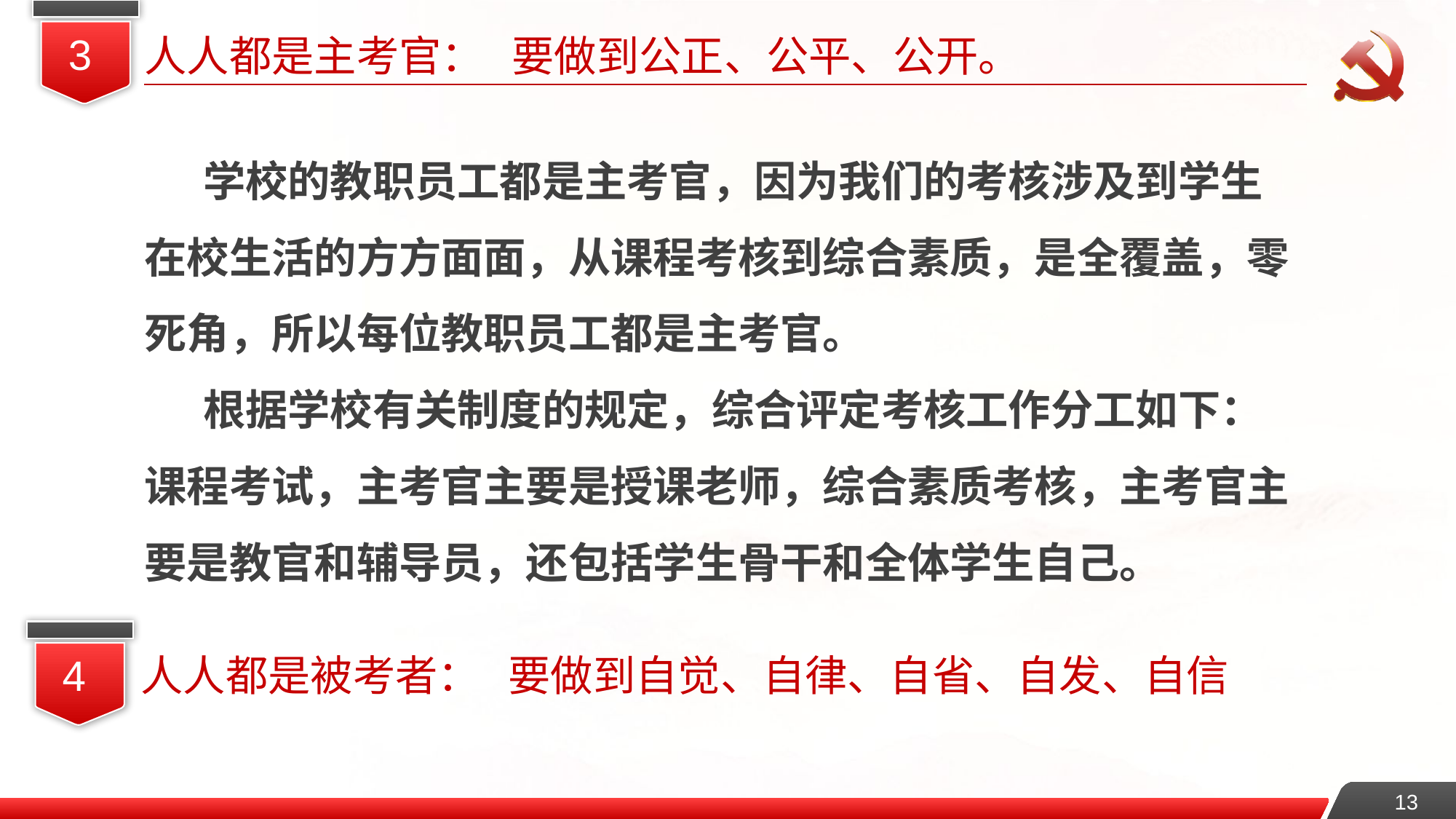

3
人人都是主考官：   要做到公正、公平、公开。
     学校的教职员工都是主考官，因为我们的考核涉及到学生在校生活的方方面面，从课程考核到综合素质，是全覆盖，零死角，所以每位教职员工都是主考官。
     根据学校有关制度的规定，综合评定考核工作分工如下：课程考试，主考官主要是授课老师，综合素质考核，主考官主要是教官和辅导员，还包括学生骨干和全体学生自己。

 4
人人都是被考者：   要做到自觉、自律、自省、自发、自信